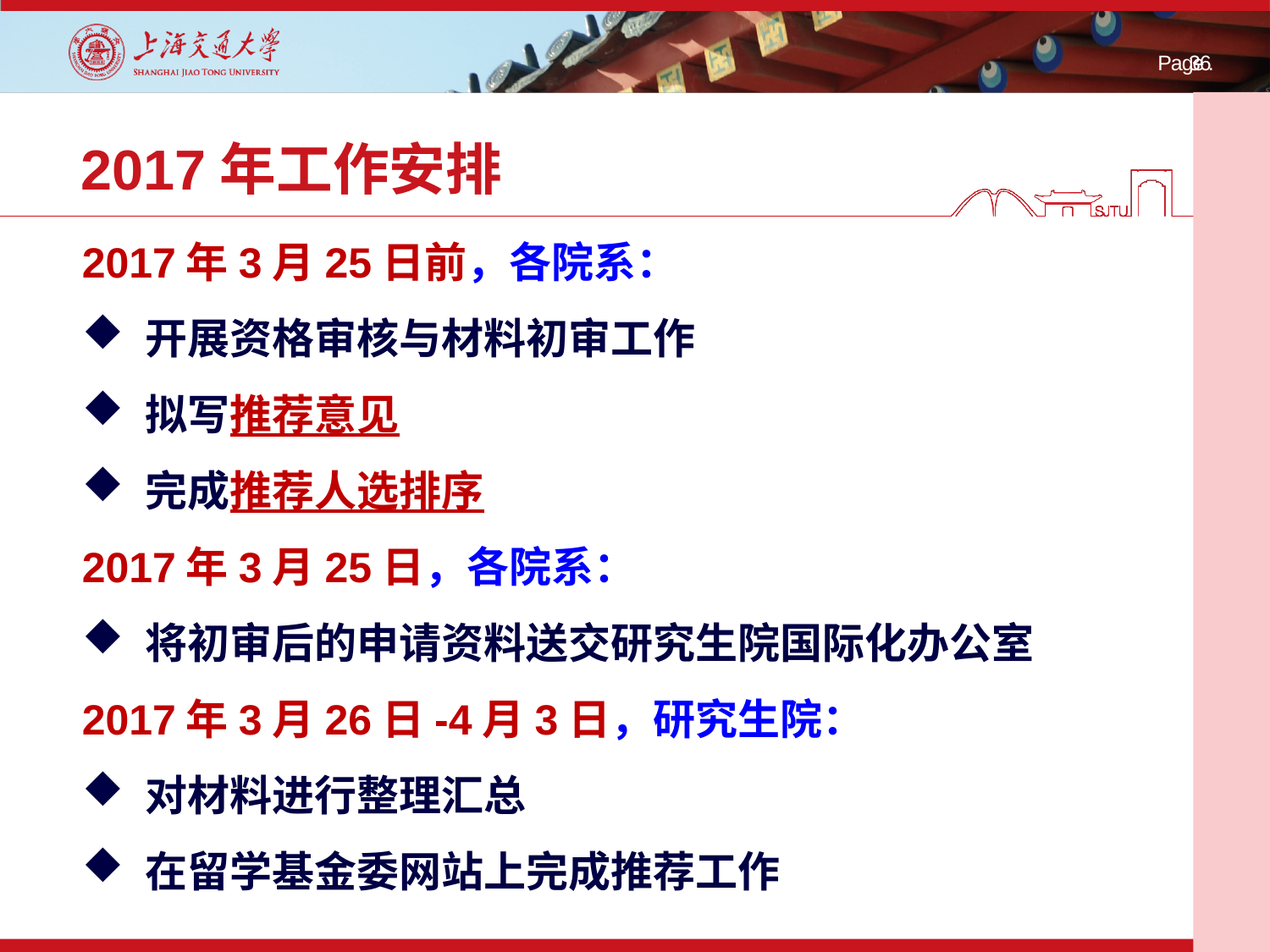

# 2017年工作安排
2017年3月25日前，各院系：
开展资格审核与材料初审工作
拟写推荐意见
完成推荐人选排序
2017年3月25日，各院系：
将初审后的申请资料送交研究生院国际化办公室
2017年3月26日-4月3日，研究生院：
对材料进行整理汇总
在留学基金委网站上完成推荐工作